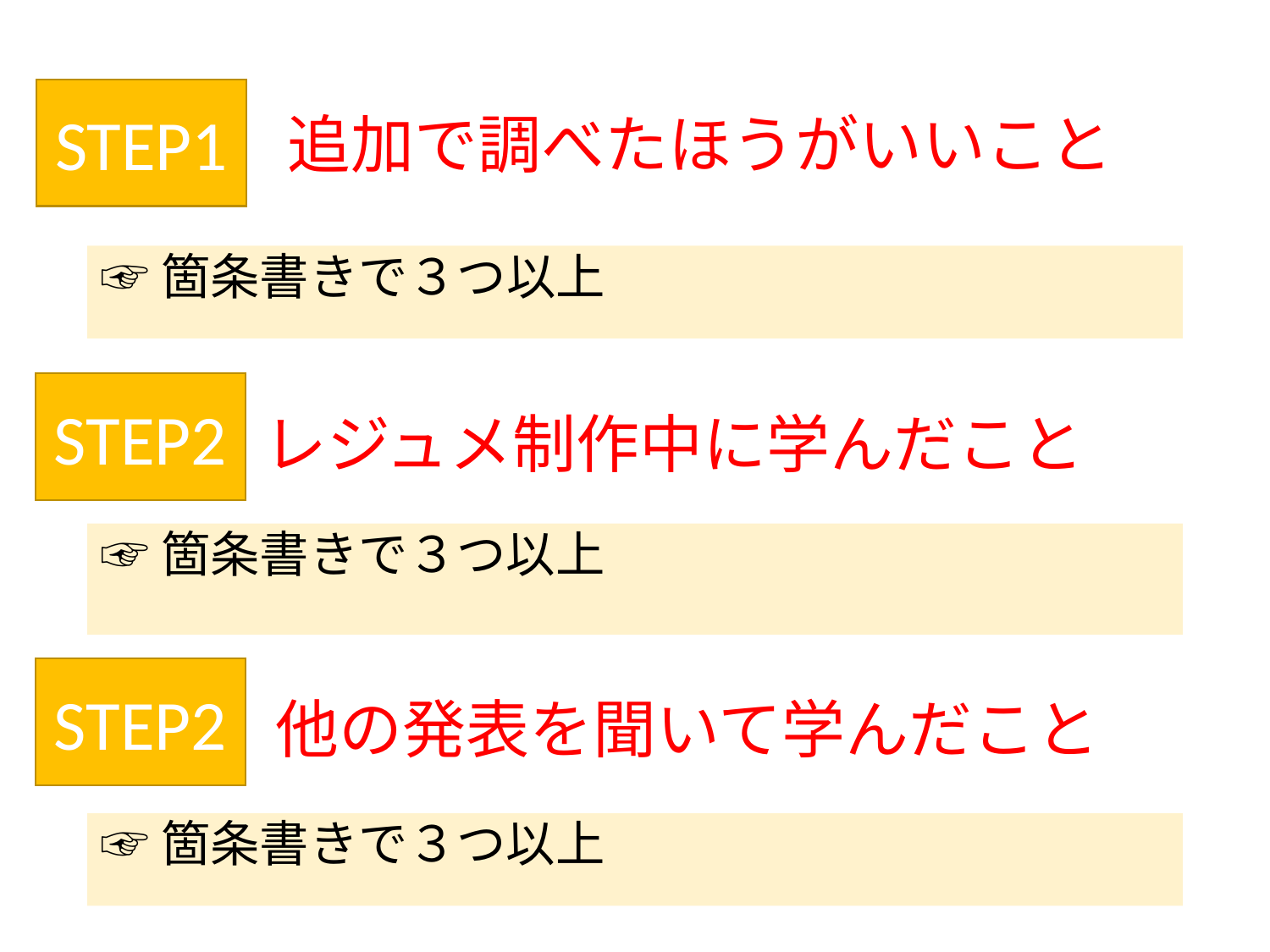

# 追加で調べたほうがいいこと
STEP1
☞箇条書きで３つ以上

STEP2
　レジュメ制作中に学んだこと
☞箇条書きで３つ以上

STEP2
　他の発表を聞いて学んだこと
☞箇条書きで３つ以上